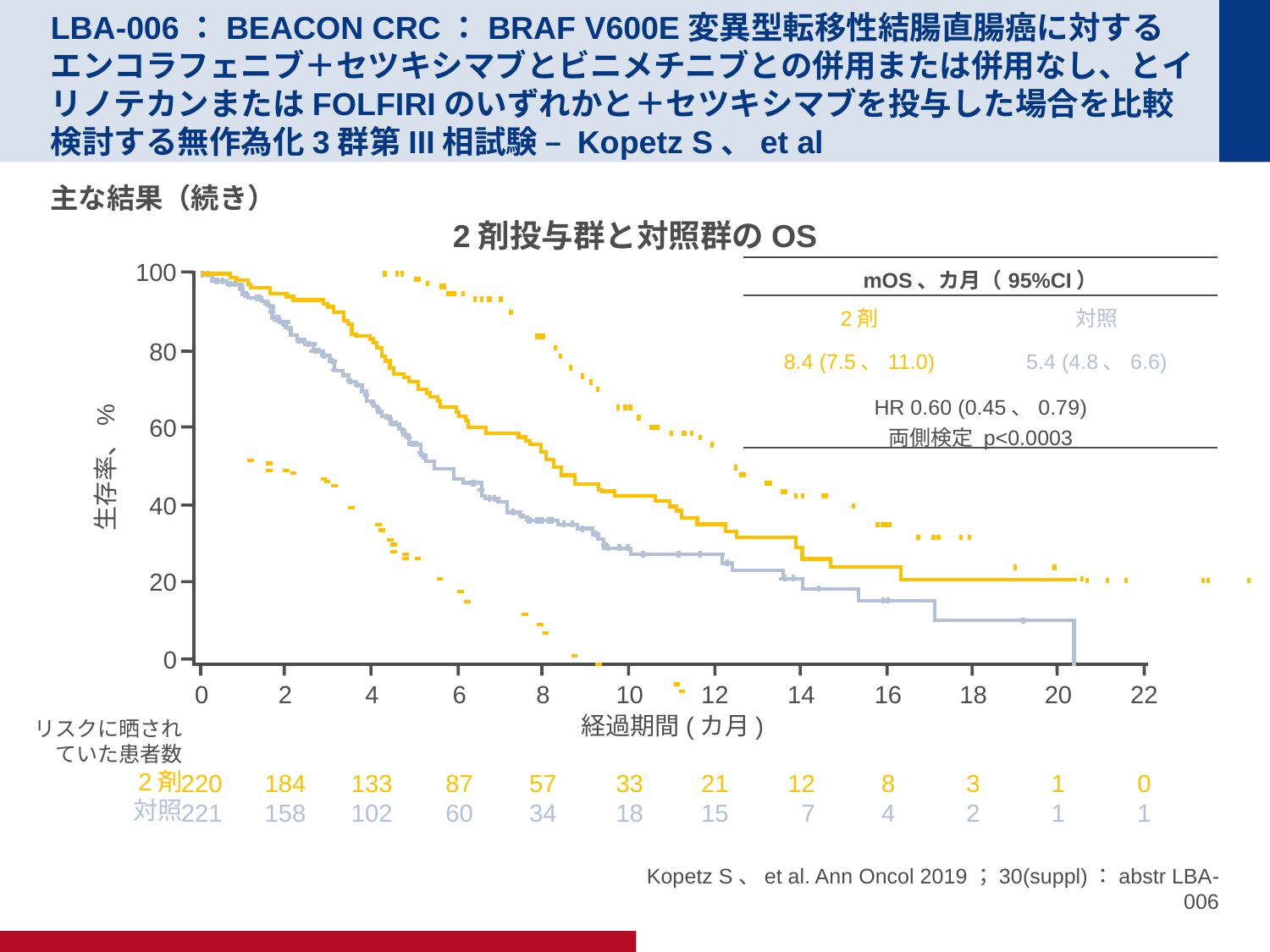

# LBA-006：BEACON CRC：BRAF V600E変異型転移性結腸直腸癌に対するエンコラフェニブ＋セツキシマブとビニメチニブとの併用または併用なし、とイリノテカンまたはFOLFIRIのいずれかと＋セツキシマブを投与した場合を比較検討する無作為化3群第III相試験 – Kopetz S、et al
主な結果（続き）

2剤投与群と対照群のOS
100

80

60

生存率、%
40

20

0

0

220
221
2

184
158
4

133
102
6

87
60
8

57
34
10

33
18
12

21
15
14

12
7
16

8
4
18

3
2
20

1
1
22

0
1
経過期間(カ月)
リスクに晒され
ていた患者数
2剤
対照
| mOS、カ月（95%CI） |  |
| --- | --- |
| 2剤 | 対照 |
| 8.4 (7.5、11.0) | 5.4 (4.8、6.6) |
| HR 0.60 (0.45、0.79) 両側検定 p<0.0003 |  |

Kopetz S、et al. Ann Oncol 2019；30(suppl)：abstr LBA-006